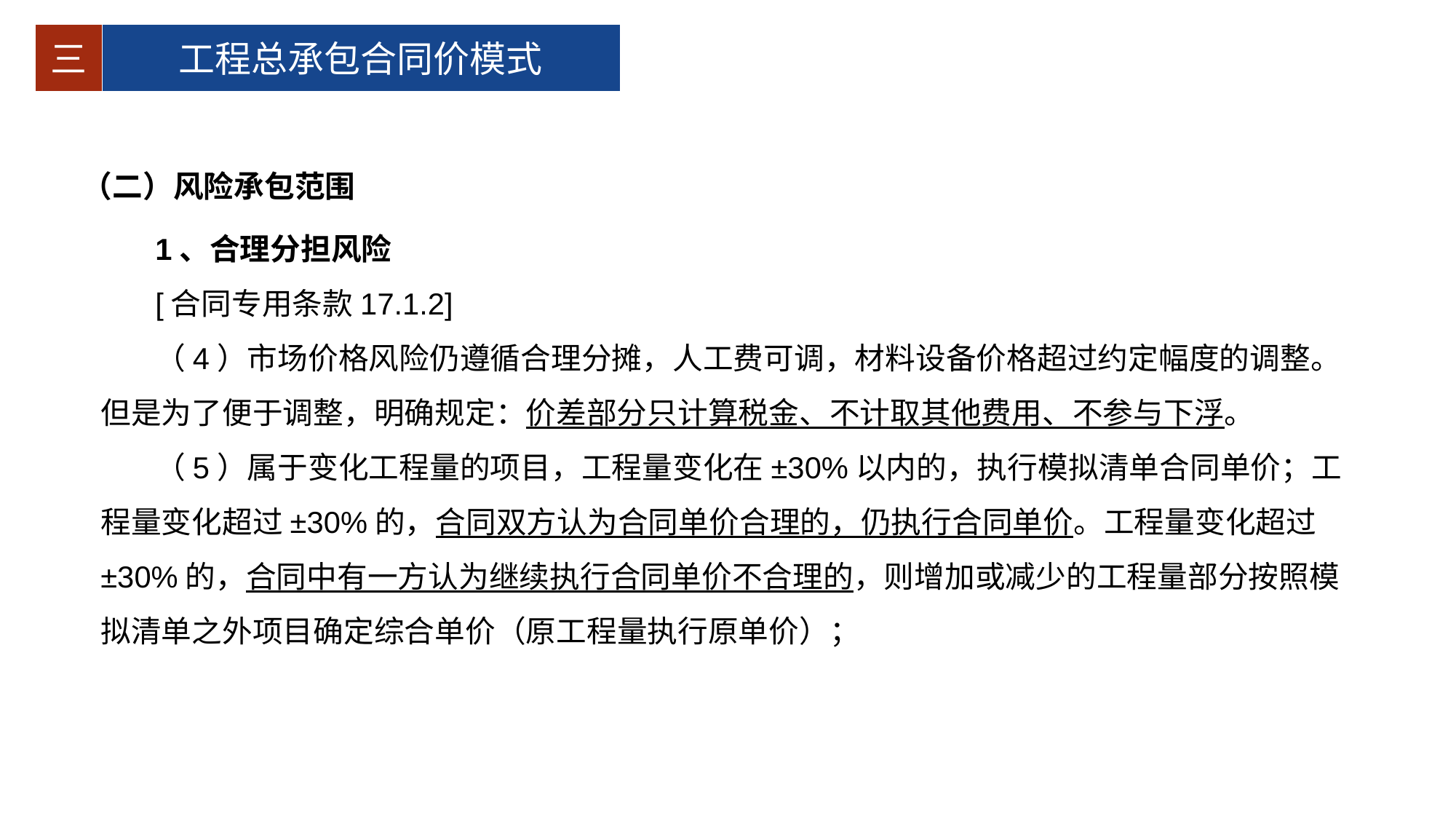

三
工程总承包合同价模式
（二）风险承包范围
1、合理分担风险
[合同专用条款17.1.2]
（4）市场价格风险仍遵循合理分摊，人工费可调，材料设备价格超过约定幅度的调整。但是为了便于调整，明确规定：价差部分只计算税金、不计取其他费用、不参与下浮。
（5）属于变化工程量的项目，工程量变化在±30%以内的，执行模拟清单合同单价；工程量变化超过±30%的，合同双方认为合同单价合理的，仍执行合同单价。工程量变化超过±30%的，合同中有一方认为继续执行合同单价不合理的，则增加或减少的工程量部分按照模拟清单之外项目确定综合单价（原工程量执行原单价）；